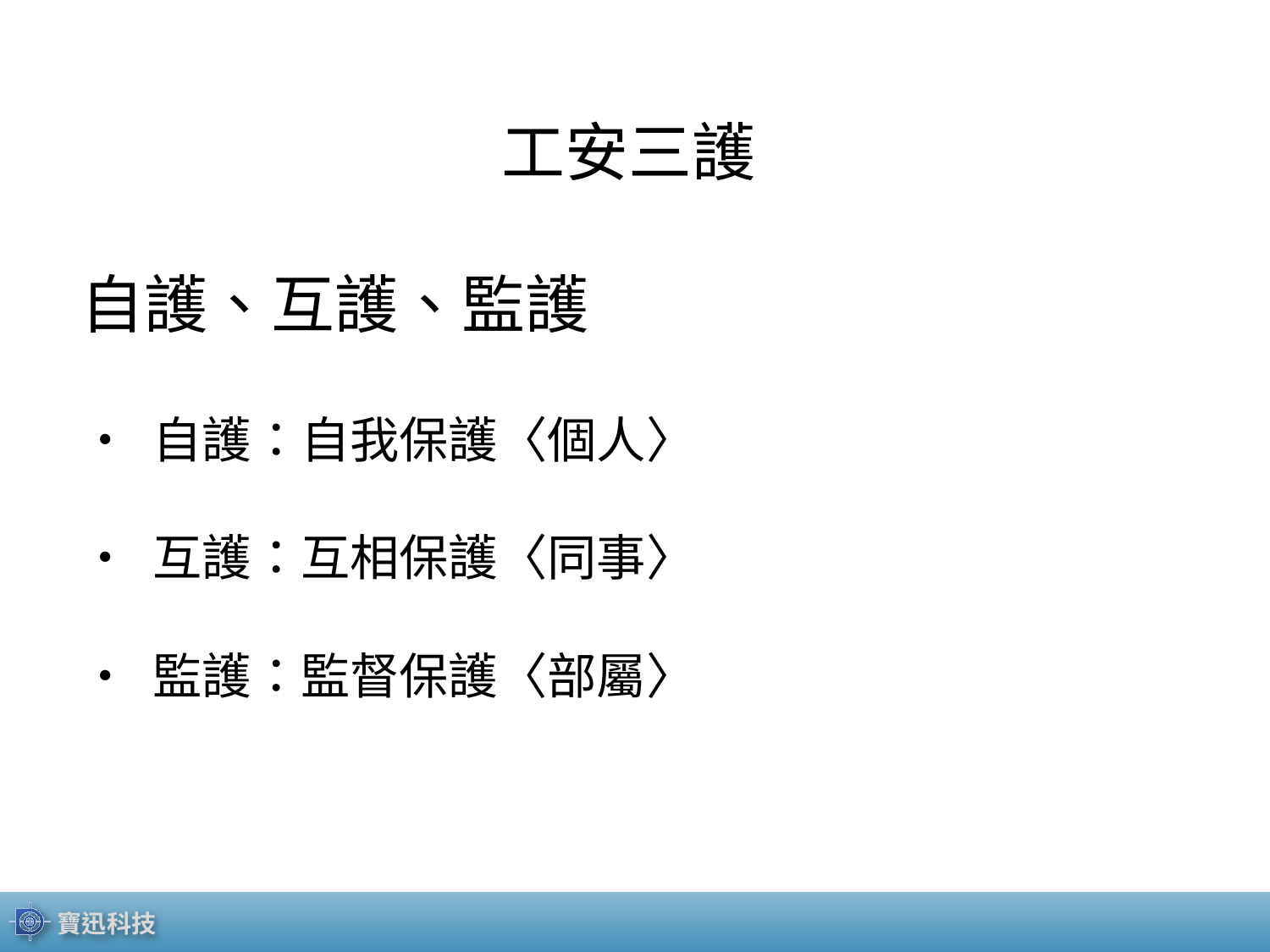

工安三護

自護、互護、監護

• 自護：自我保護〈個人〉

• 互護：互相保護〈同事〉

• 監護：監督保護〈部屬〉